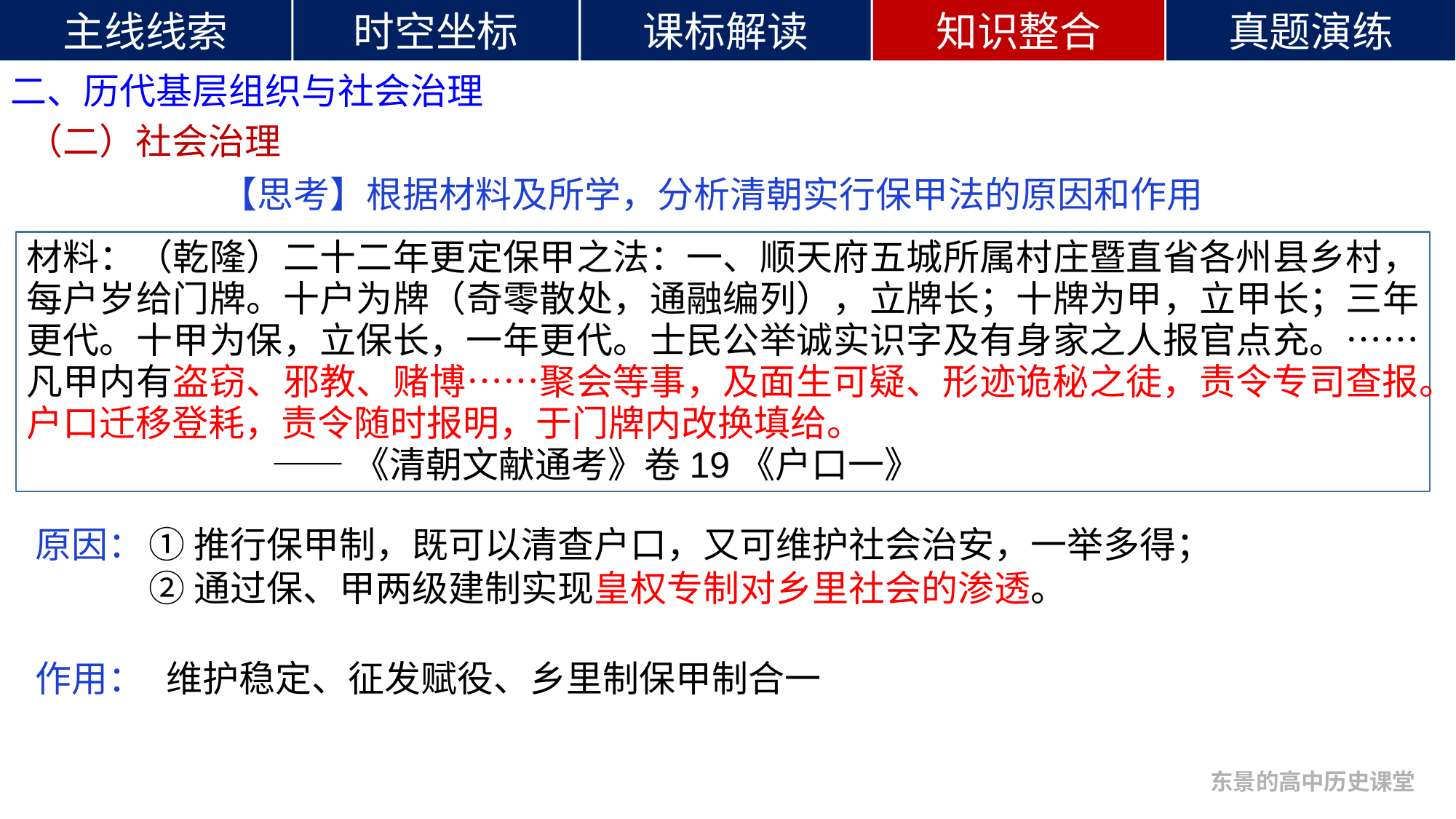

二、历代基层组织与社会治理
（二）社会治理
【思考】根据材料及所学，分析清朝实行保甲法的原因和作用
材料：（乾隆）二十二年更定保甲之法：一、顺天府五城所属村庄暨直省各州县乡村，每户岁给门牌。十户为牌（奇零散处，通融编列），立牌长；十牌为甲，立甲长；三年更代。十甲为保，立保长，一年更代。士民公举诚实识字及有身家之人报官点充。……凡甲内有盗窃、邪教、赌博……聚会等事，及面生可疑、形迹诡秘之徒，责令专司查报。户口迁移登耗，责令随时报明，于门牌内改换填给。
                              ——《清朝文献通考》卷19《户口一》
原因：
①推行保甲制，既可以清查户口，又可维护社会治安，一举多得；
②通过保、甲两级建制实现皇权专制对乡里社会的渗透。
作用：
维护稳定、征发赋役、乡里制保甲制合一